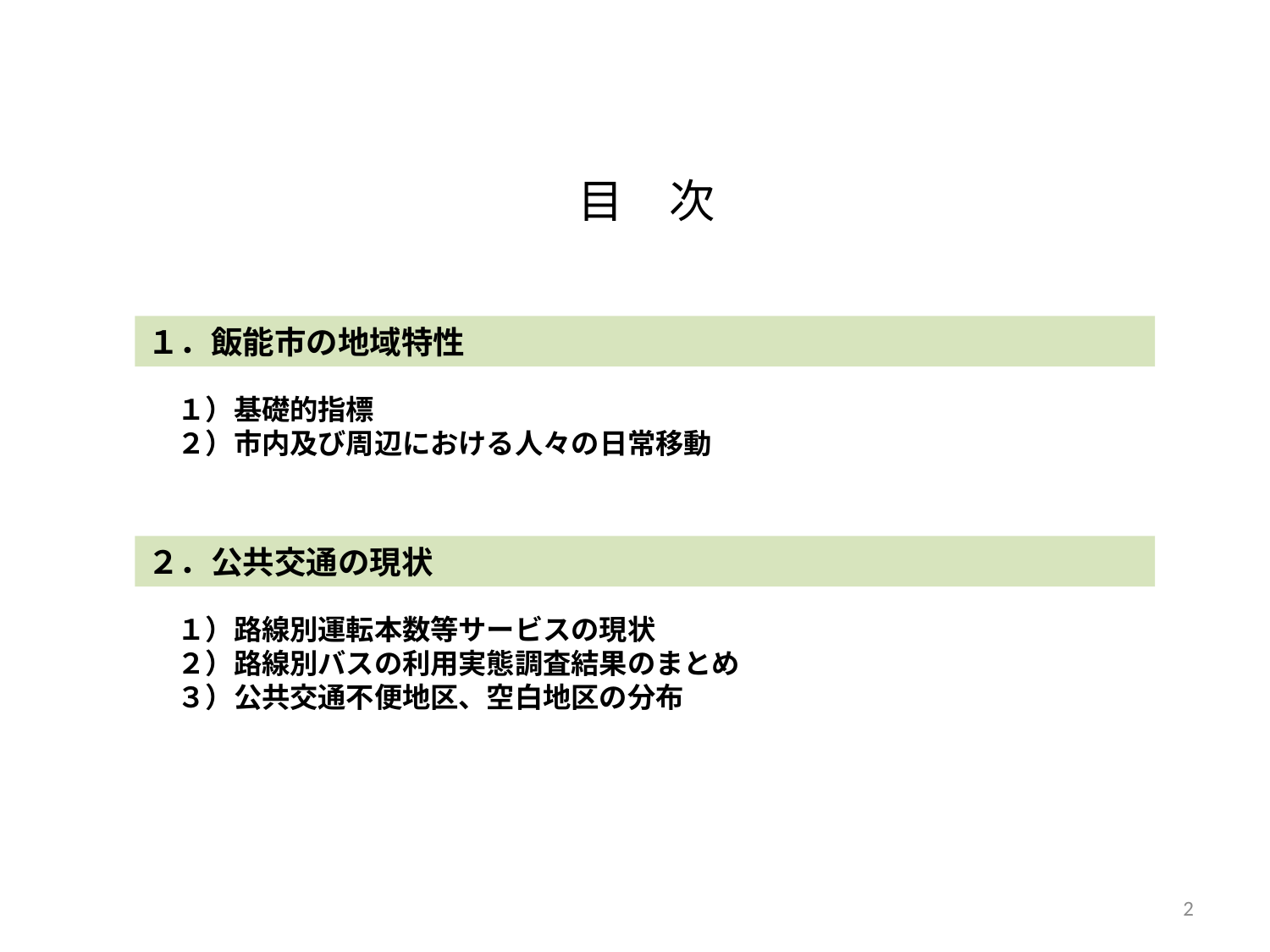

目　次
１．飯能市の地域特性
１）基礎的指標
２）市内及び周辺における人々の日常移動
２．公共交通の現状
１）路線別運転本数等サービスの現状
２）路線別バスの利用実態調査結果のまとめ
３）公共交通不便地区、空白地区の分布
2